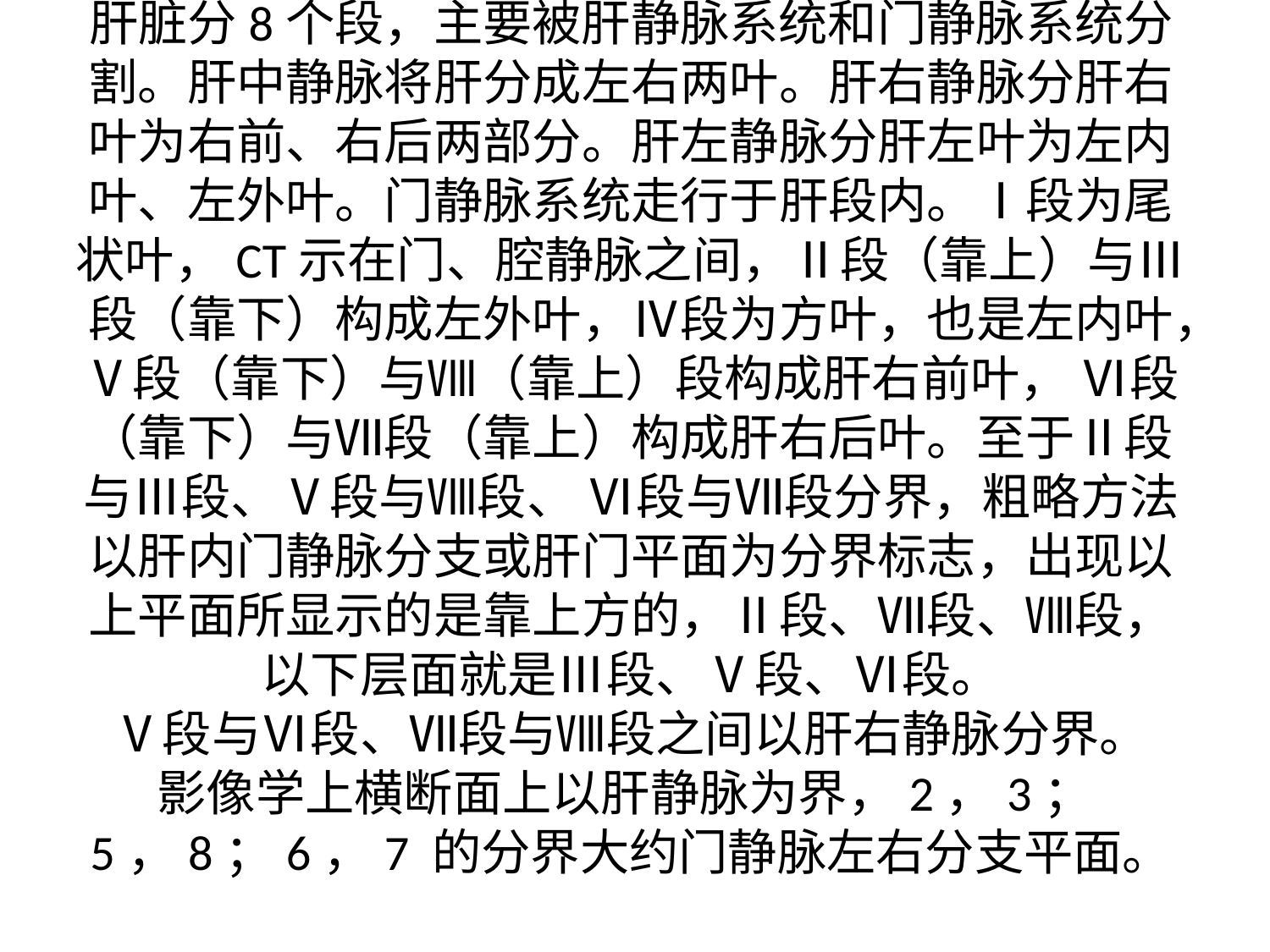

# 肝脏分8个段，主要被肝静脉系统和门静脉系统分割。肝中静脉将肝分成左右两叶。肝右静脉分肝右叶为右前、右后两部分。肝左静脉分肝左叶为左内叶、左外叶。门静脉系统走行于肝段内。Ⅰ段为尾状叶，CT示在门、腔静脉之间，Ⅱ段（靠上）与Ⅲ段（靠下）构成左外叶，Ⅳ段为方叶，也是左内叶，Ⅴ段（靠下）与Ⅷ（靠上）段构成肝右前叶， Ⅵ段（靠下）与Ⅶ段（靠上）构成肝右后叶。至于Ⅱ段与Ⅲ段、Ⅴ段与Ⅷ段、 Ⅵ段与Ⅶ段分界，粗略方法以肝内门静脉分支或肝门平面为分界标志，出现以上平面所显示的是靠上方的，Ⅱ段、Ⅶ段、Ⅷ段，以下层面就是Ⅲ段、Ⅴ段、Ⅵ段。 Ⅴ段与Ⅵ段、Ⅶ段与Ⅷ段之间以肝右静脉分界。 影像学上横断面上以肝静脉为界，2，3；5，8；6，7 的分界大约门静脉左右分支平面。